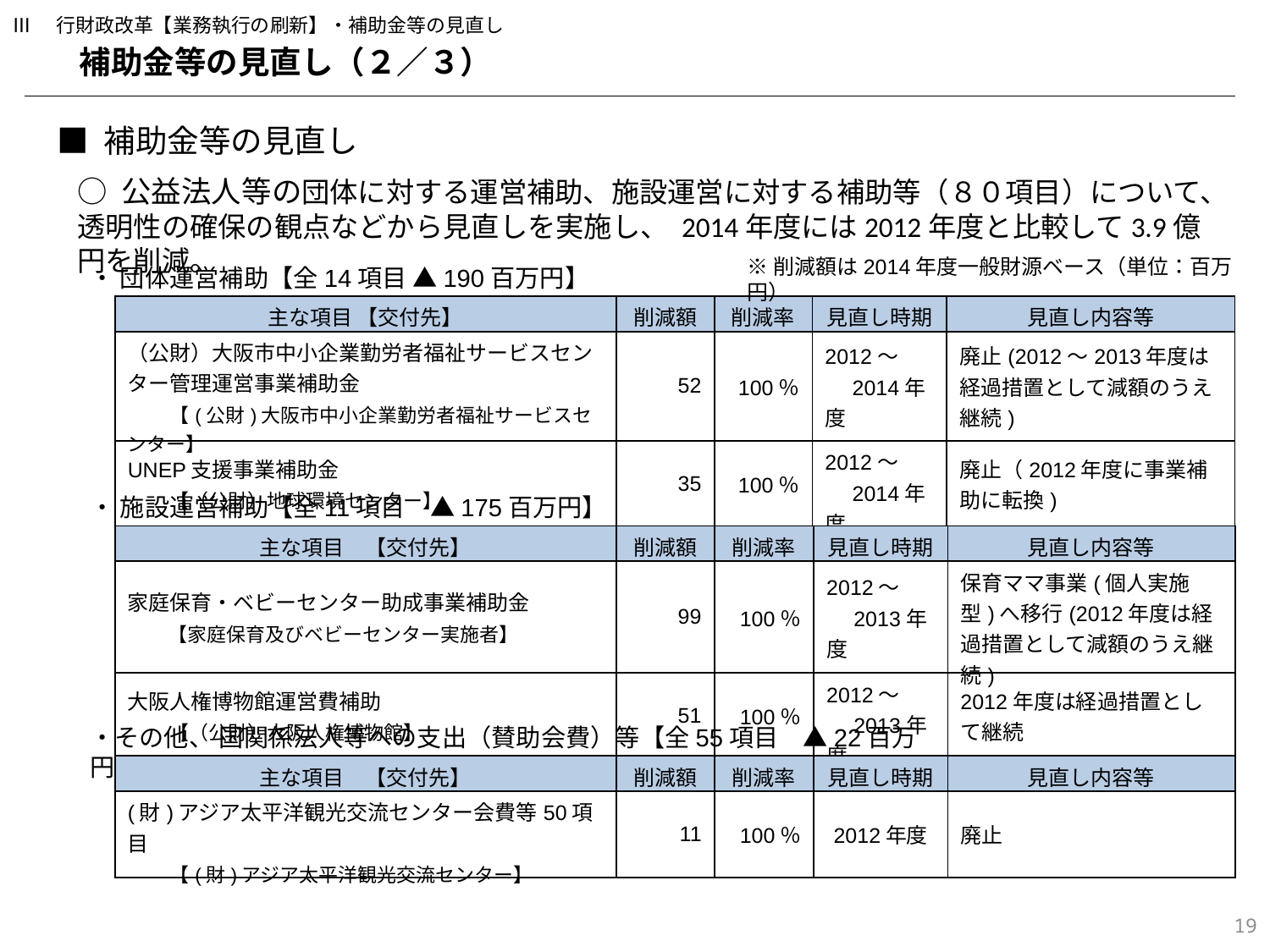

Ⅲ　行財政改革【業務執行の刷新】・補助金等の見直し
　補助金等の見直し（２／３）
■ 補助金等の見直し
○ 公益法人等の団体に対する運営補助、施設運営に対する補助等（８０項目）について、透明性の確保の観点などから見直しを実施し、 2014年度には2012年度と比較して3.9億円を削減。
※削減額は2014年度一般財源ベース（単位：百万円）
・ 団体運営補助【全14項目 ▲190百万円】
| 主な項目 【交付先】 | 削減額 | 削減率 | 見直し時期 | 見直し内容等 |
| --- | --- | --- | --- | --- |
| （公財）大阪市中小企業勤労者福祉サービスセンター管理運営事業補助金 　　【(公財)大阪市中小企業勤労者福祉サービスセンター】 | 52 | 100％ | 2012～ 　2014年度 | 廃止(2012～2013年度は経過措置として減額のうえ継続) |
| UNEP支援事業補助金 　　【（公財）地球環境センター】 | 35 | 100％ | 2012～ 　2014年度 | 廃止（2012年度に事業補助に転換) |
・ 施設運営補助【全11項目　▲175百万円】
| 主な項目　【交付先】 | 削減額 | 削減率 | 見直し時期 | 見直し内容等 |
| --- | --- | --- | --- | --- |
| 家庭保育・ベビーセンター助成事業補助金 　　【家庭保育及びベビーセンター実施者】 | 99 | 100％ | 2012～ 　2013年度 | 保育ママ事業(個人実施型)へ移行(2012年度は経過措置として減額のうえ継続) |
| 大阪人権博物館運営費補助 　　【（公財）大阪人権博物館】 | 51 | 100％ | 2012～ 　2013年度 | 2012年度は経過措置として継続 |
・その他、 国関係法人等への支出（賛助会費）等【全55項目　▲22百万円】
| 主な項目　【交付先】 | 削減額 | 削減率 | 見直し時期 | 見直し内容等 |
| --- | --- | --- | --- | --- |
| (財)アジア太平洋観光交流センター会費等50項目 　　【(財)アジア太平洋観光交流センター】 | 11 | 100％ | 2012年度 | 廃止 |
19